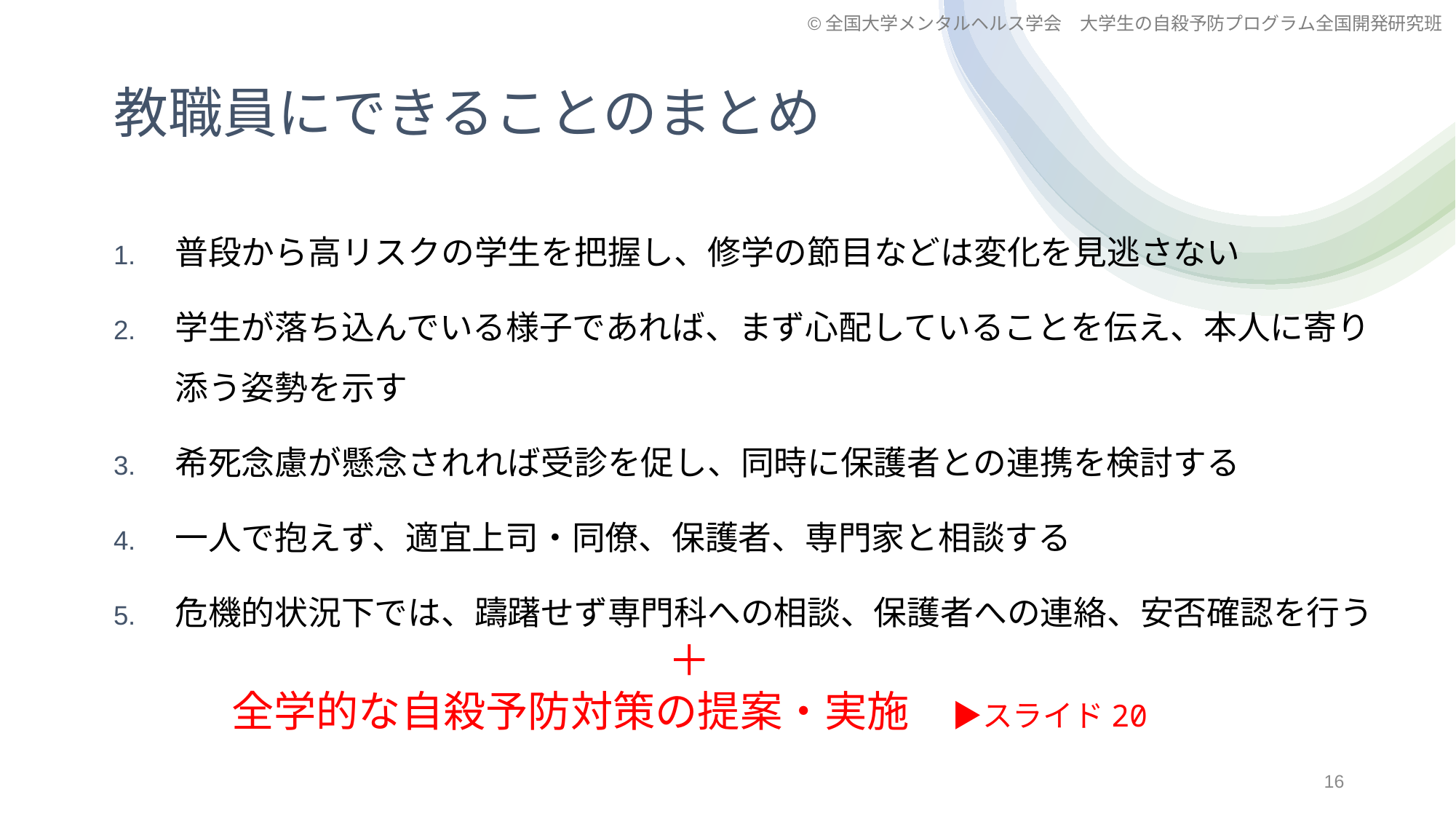

©全国大学メンタルヘルス学会　大学生の自殺予防プログラム全国開発研究班
# 教職員にできることのまとめ
普段から高リスクの学生を把握し、修学の節目などは変化を見逃さない
学生が落ち込んでいる様子であれば、まず心配していることを伝え、本人に寄り添う姿勢を示す
希死念慮が懸念されれば受診を促し、同時に保護者との連携を検討する
一人で抱えず、適宜上司・同僚、保護者、専門家と相談する
危機的状況下では、躊躇せず専門科への相談、保護者への連絡、安否確認を行う
＋
全学的な自殺予防対策の提案・実施　▶スライド20
16